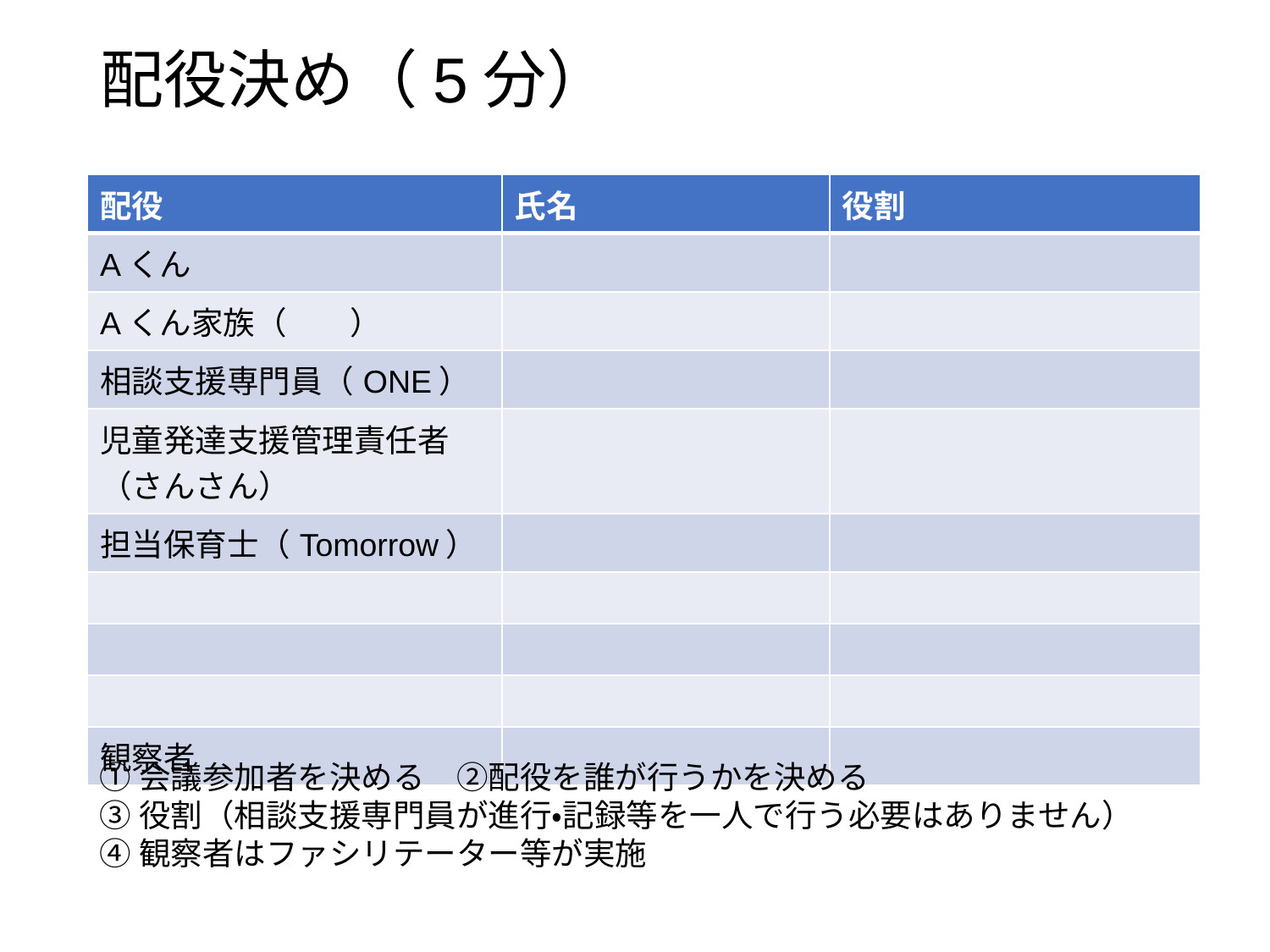

# 配役決め（5分）
| 配役 | 氏名 | 役割 |
| --- | --- | --- |
| Aくん |  |  |
| Aくん家族（　　） |  |  |
| 相談支援専門員（ONE） |  |  |
| 児童発達支援管理責任者（さんさん） |  |  |
| 担当保育士（Tomorrow） |  |  |
|  |  |  |
|  |  |  |
|  |  |  |
| 観察者 |  |  |
①会議参加者を決める　②配役を誰が行うかを決める
③役割（相談支援専門員が進行・記録等を一人で行う必要はありません）
④観察者はファシリテーター等が実施